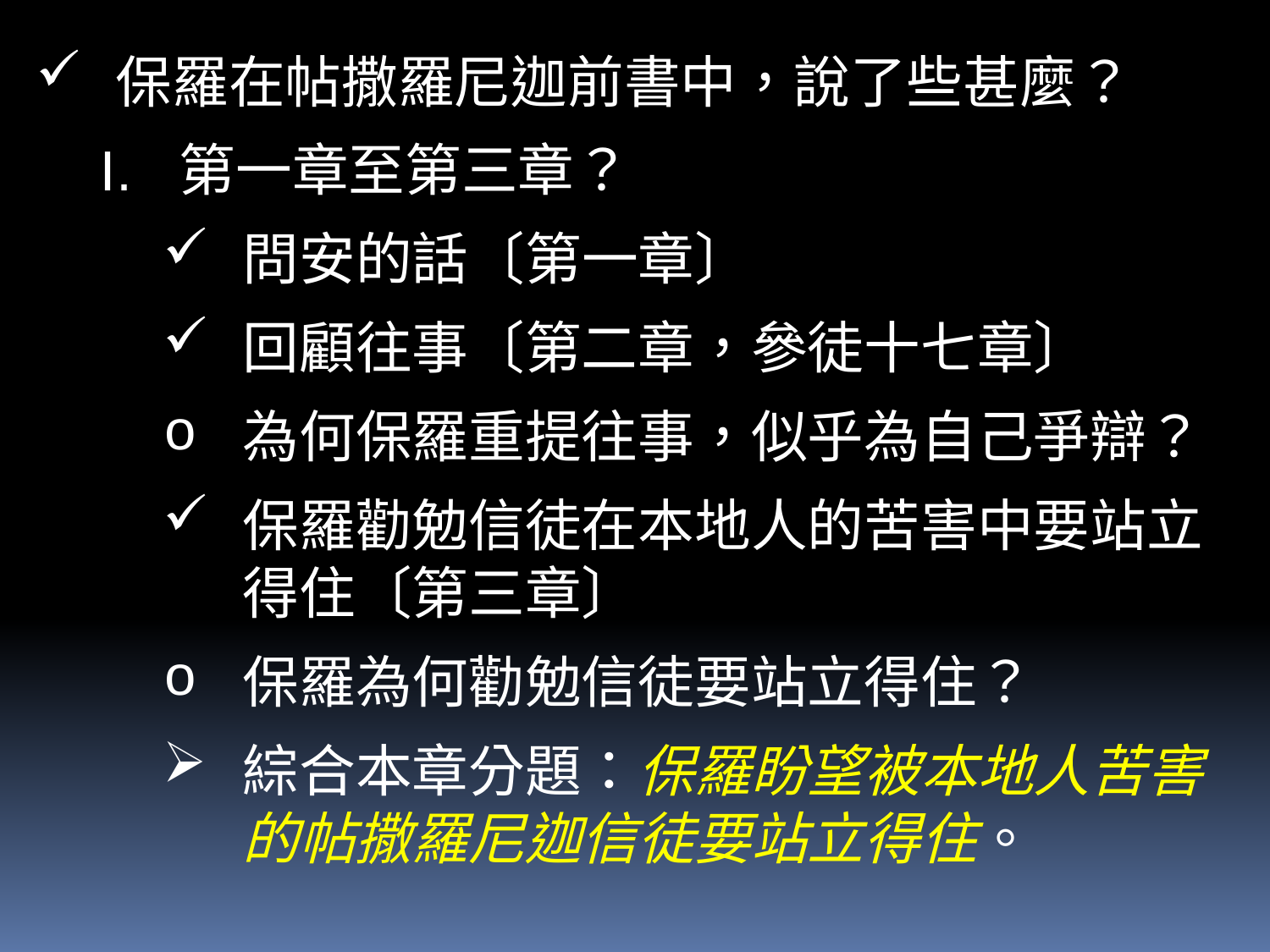

保羅在帖撒羅尼迦前書中，說了些甚麼？
第一章至第三章？
問安的話〔第一章〕
回顧往事〔第二章，參徒十七章〕
為何保羅重提往事，似乎為自己爭辯？
保羅勸勉信徒在本地人的苦害中要站立得住〔第三章〕
保羅為何勸勉信徒要站立得住？
綜合本章分題：保羅盼望被本地人苦害的帖撒羅尼迦信徒要站立得住。